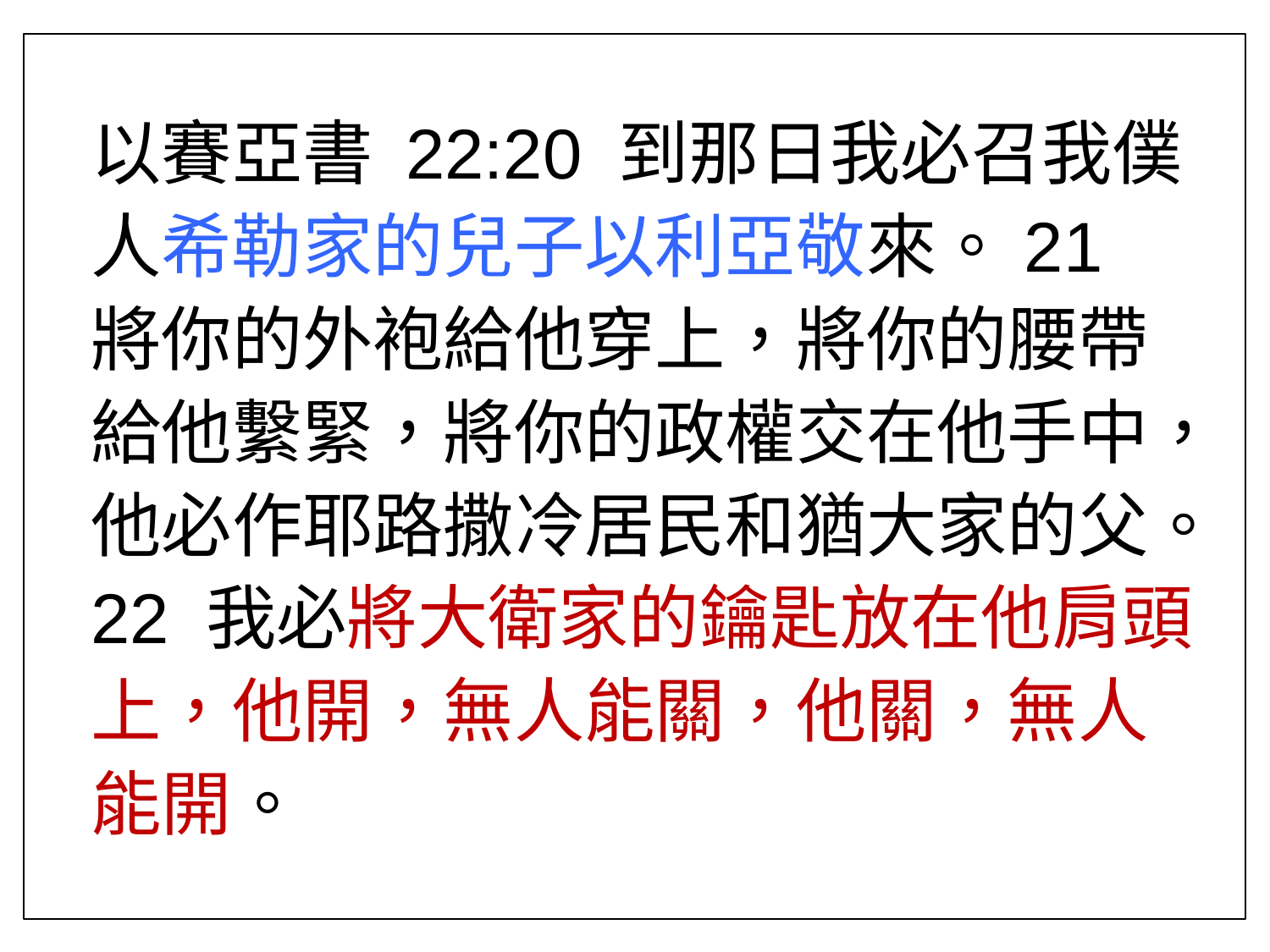

以賽亞書 22:20 到那日我必召我僕人希勒家的兒子以利亞敬來。21 將你的外袍給他穿上，將你的腰帶給他繫緊，將你的政權交在他手中，他必作耶路撒冷居民和猶大家的父。22 我必將大衛家的鑰匙放在他肩頭上，他開，無人能關，他關，無人能開。